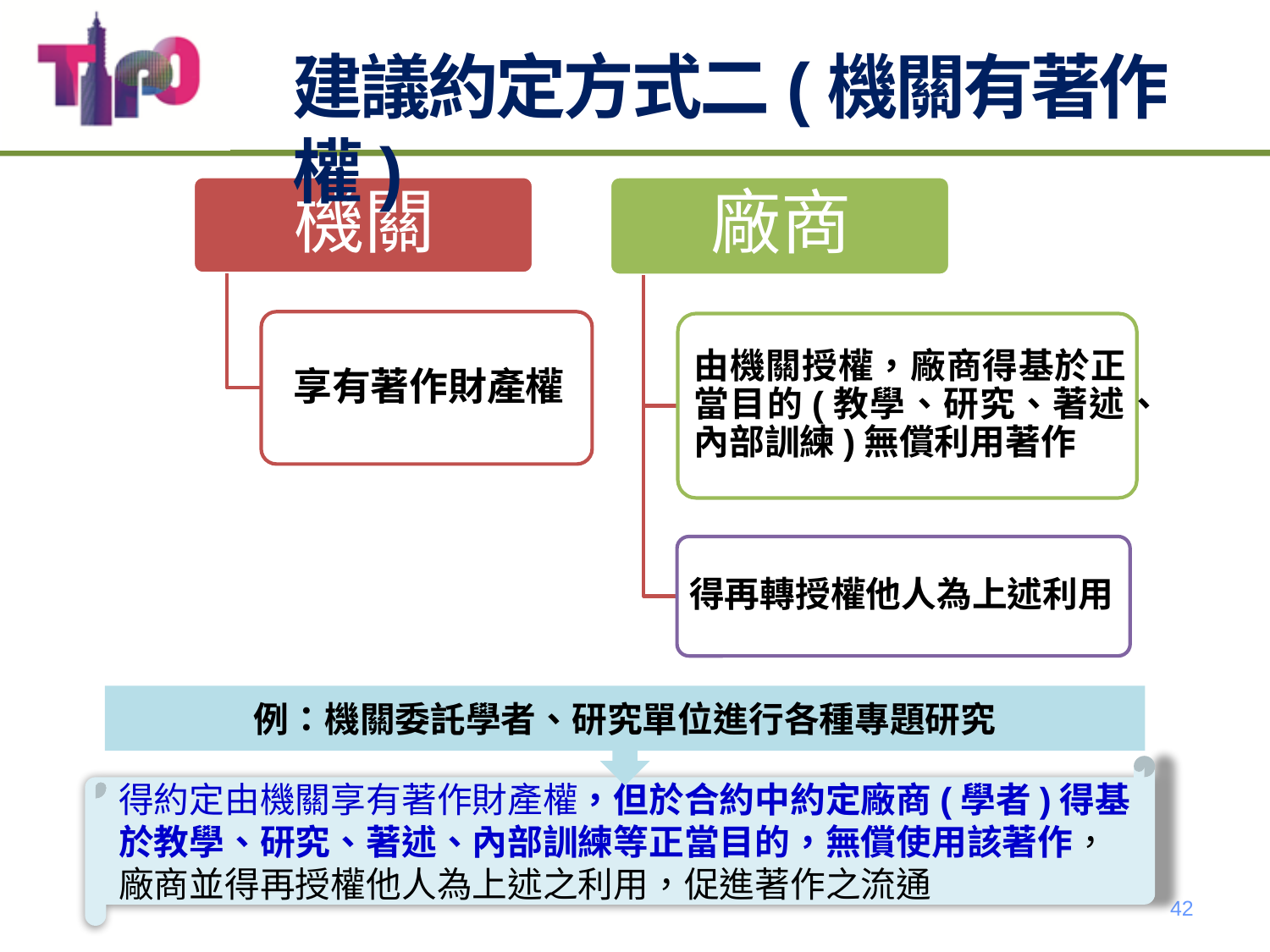

# 建議約定方式二(機關有著作權)
機關
享有著作財產權
廠商
由機關授權，廠商得基於正當目的(教學、研究、著述、內部訓練)無償利用著作
得再轉授權他人為上述利用
例：機關委託學者、研究單位進行各種專題研究
得約定由機關享有著作財產權，但於合約中約定廠商(學者)得基於教學、研究、著述、內部訓練等正當目的，無償使用該著作，廠商並得再授權他人為上述之利用，促進著作之流通
42